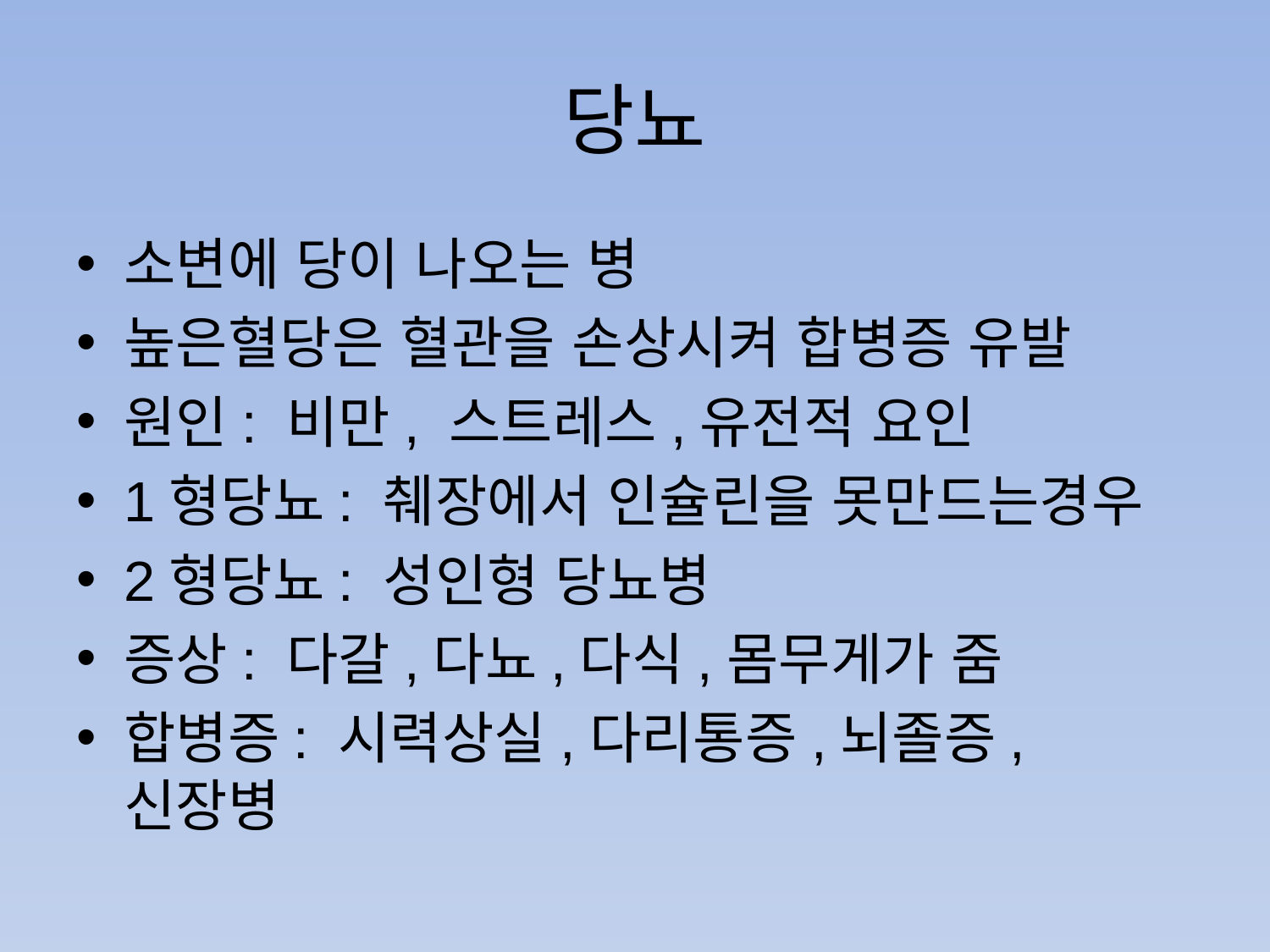

# 당뇨
소변에 당이 나오는 병
높은혈당은 혈관을 손상시켜 합병증 유발
원인: 비만, 스트레스,유전적 요인
1형당뇨: 췌장에서 인슐린을 못만드는경우
2형당뇨: 성인형 당뇨병
증상: 다갈,다뇨,다식,몸무게가 줌
합병증: 시력상실,다리통증,뇌졸증,신장병